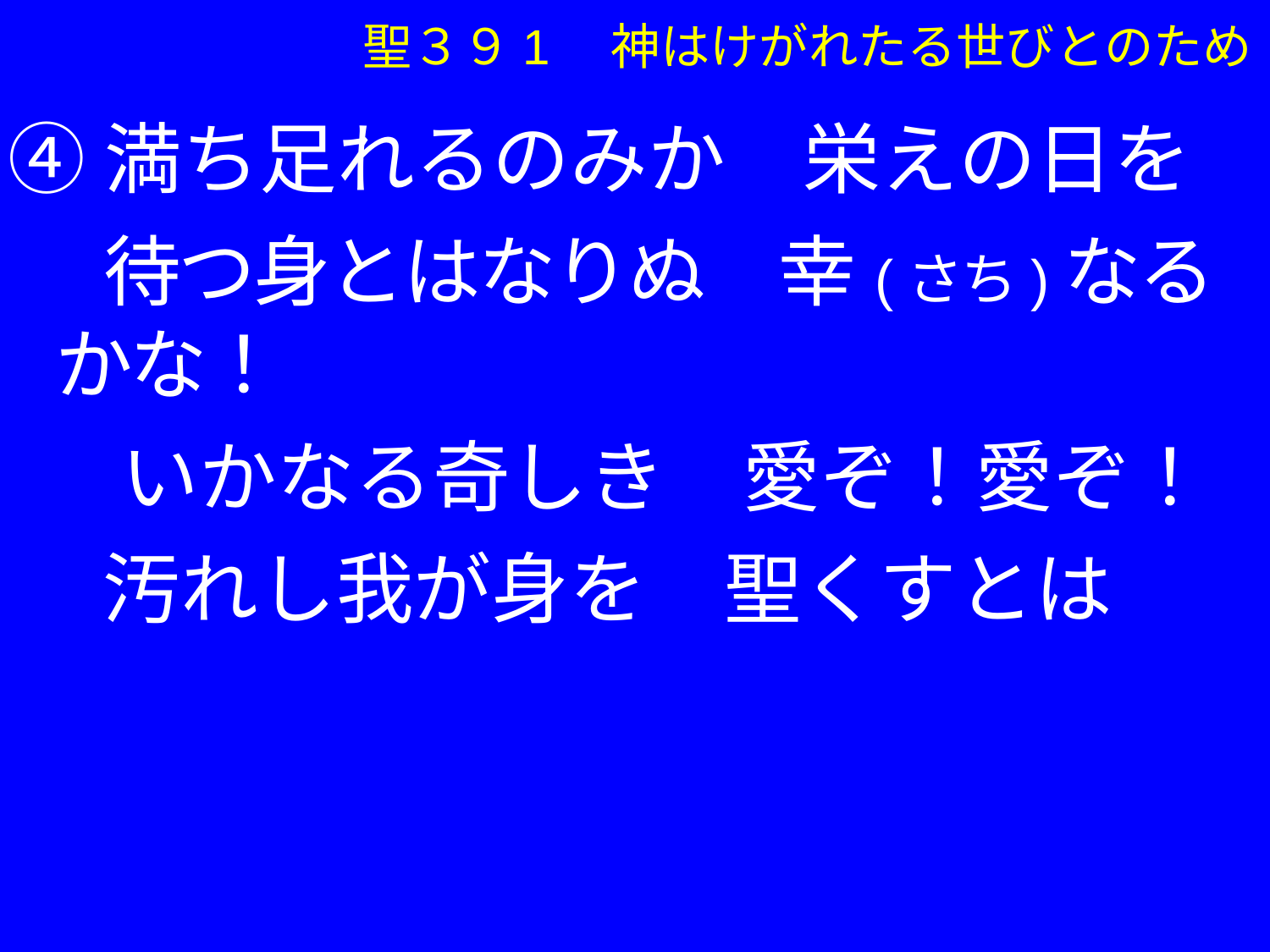

聖３９1　神はけがれたる世びとのため
④満ち足れるのみか　栄えの日を
　 待つ身とはなりぬ　幸(さち)なるかな！
 　いかなる奇しき　愛ぞ！愛ぞ！
　 汚れし我が身を　聖くすとは